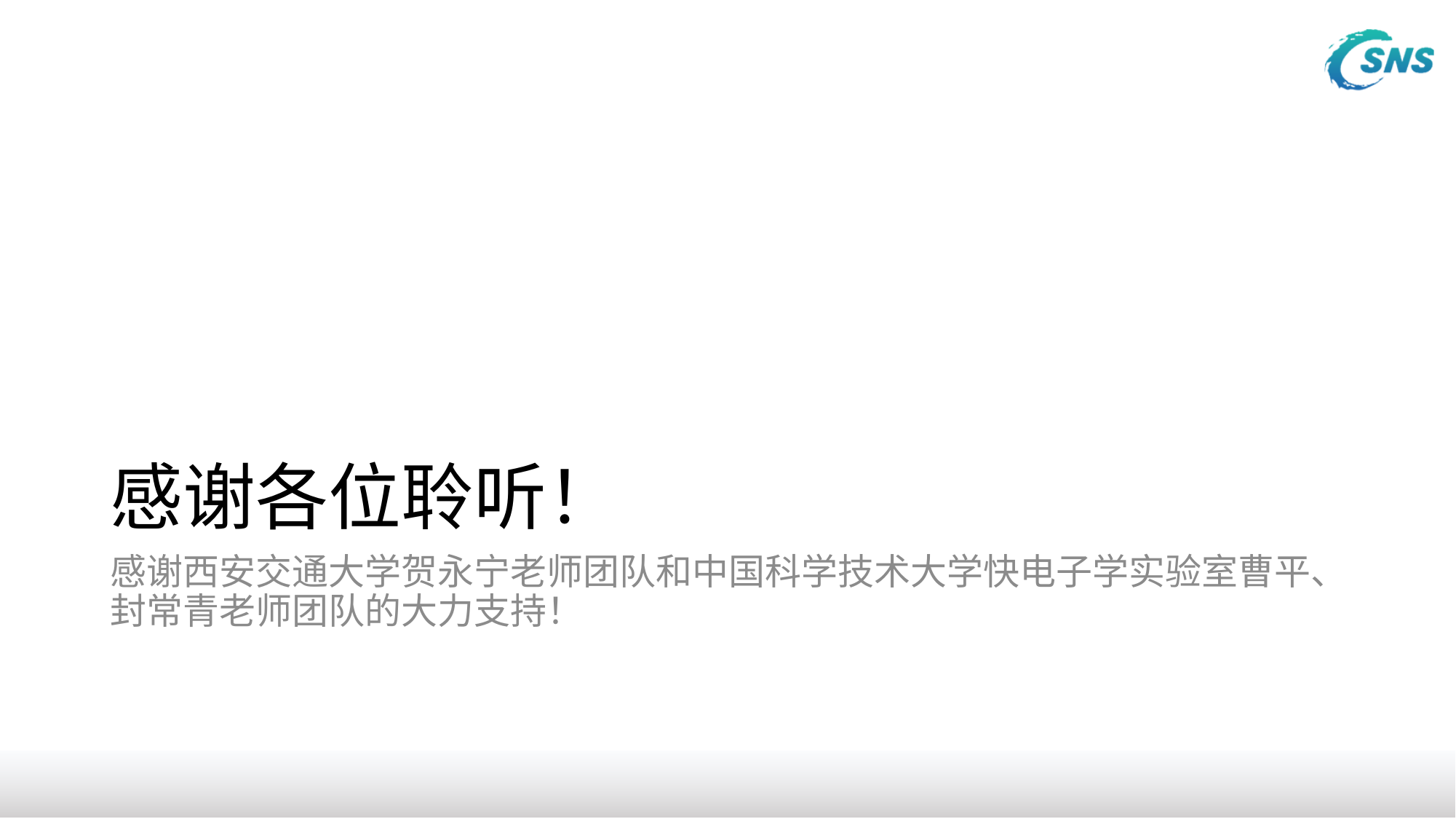

# 感谢各位聆听！
感谢西安交通大学贺永宁老师团队和中国科学技术大学快电子学实验室曹平、封常青老师团队的大力支持！